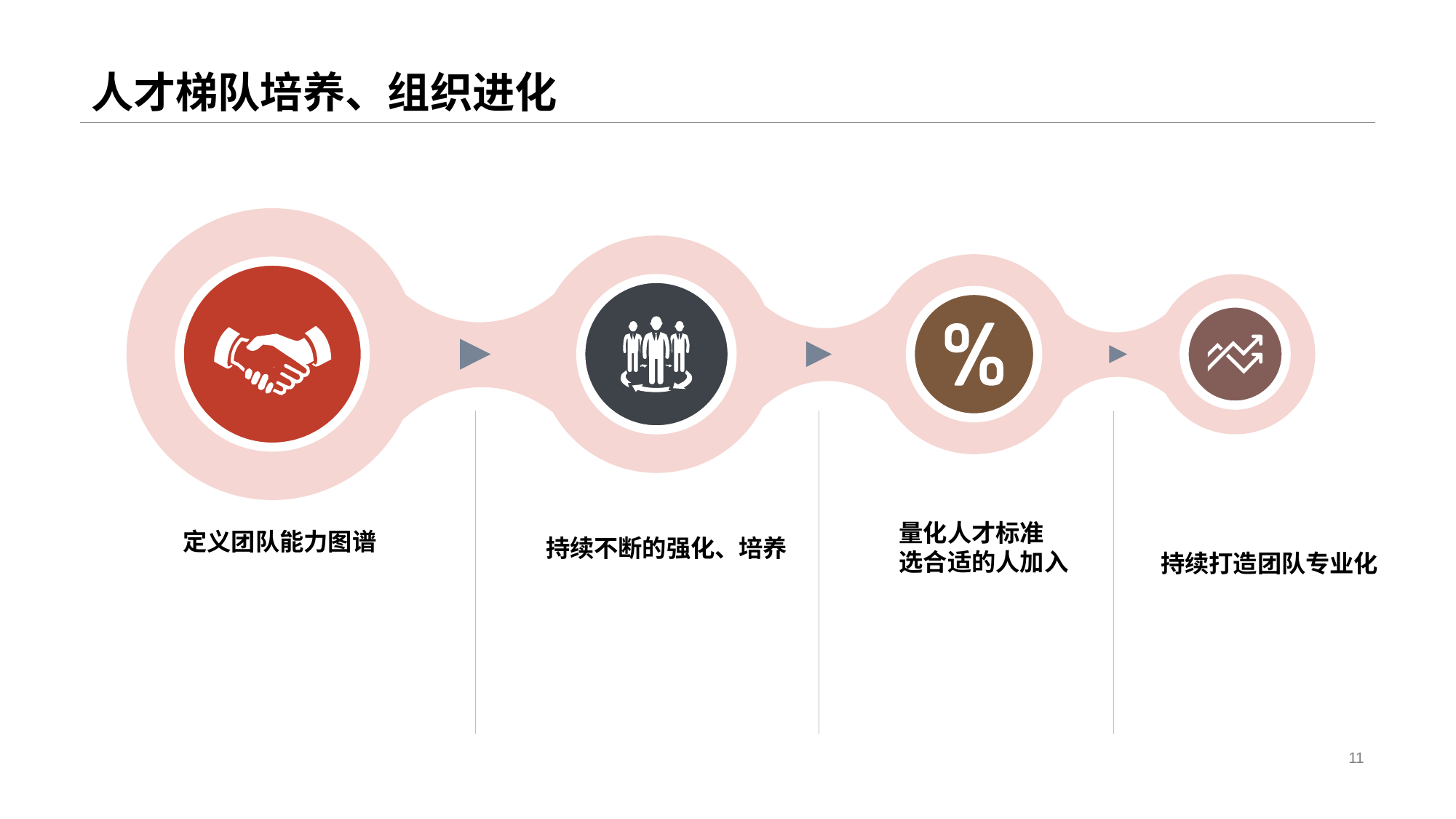

# 人才梯队培养、组织进化

量化人才标准
选合适的人加入
 定义团队能力图谱
 持续不断的强化、培养
持续打造团队专业化
11